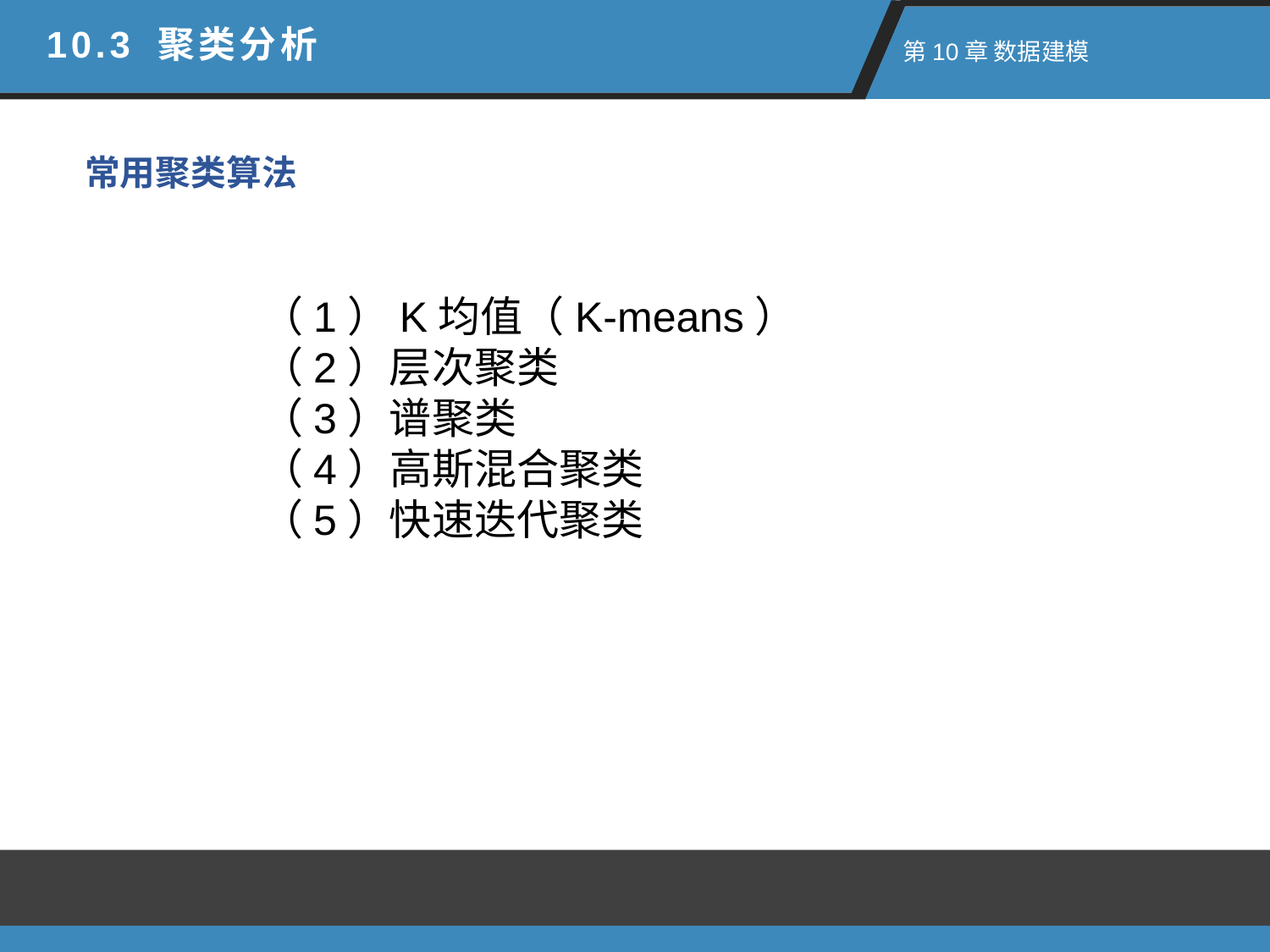

10.3 聚类分析
  第10章 数据建模
常用聚类算法
（1）K均值（K-means）
（2）层次聚类
（3）谱聚类
（4）高斯混合聚类
（5）快速迭代聚类